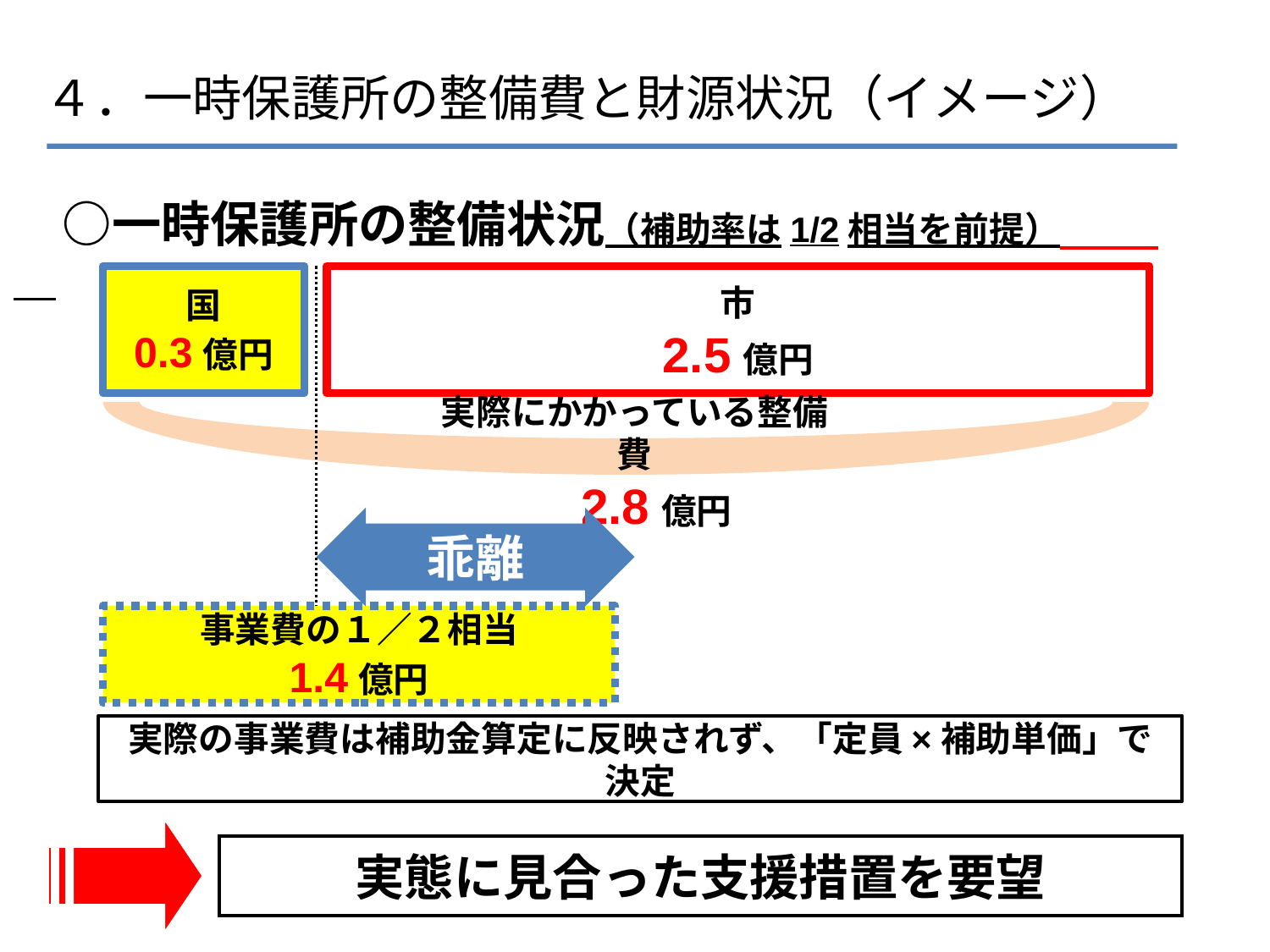

４．一時保護所の整備費と財源状況（イメージ）

　○一時保護所の整備状況（補助率は1/2相当を前提）

国
0.3億円

市
2.5億円

実際にかかっている整備費
　2.8億円
乖離
事業費の１／２相当
1.4億円
実際の事業費は補助金算定に反映されず、「定員×補助単価」で決定

実態に見合った支援措置を要望